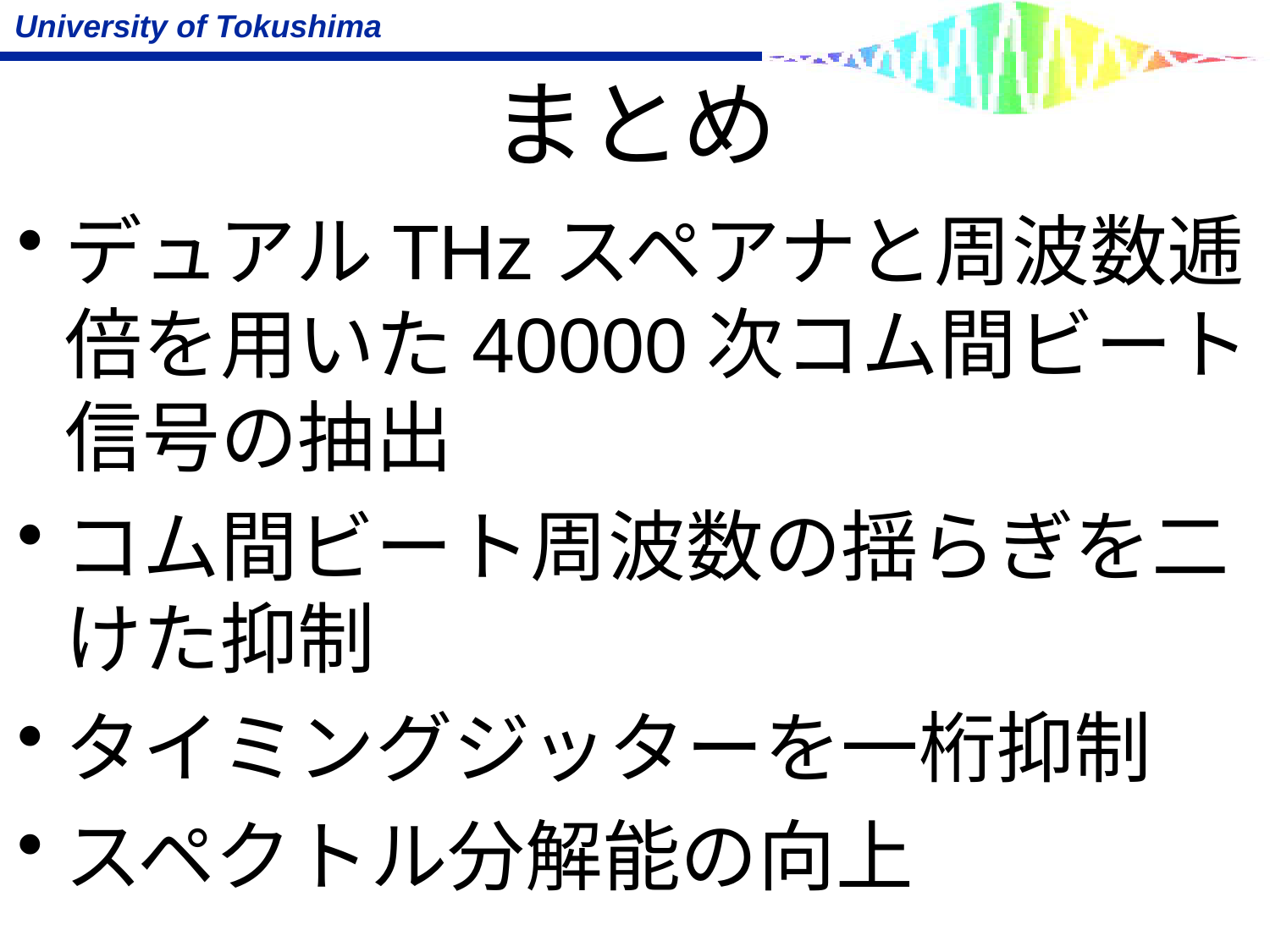

# まとめ
デュアルTHzスペアナと周波数逓倍を用いた40000次コム間ビート信号の抽出
コム間ビート周波数の揺らぎを二けた抑制
タイミングジッターを一桁抑制
スペクトル分解能の向上